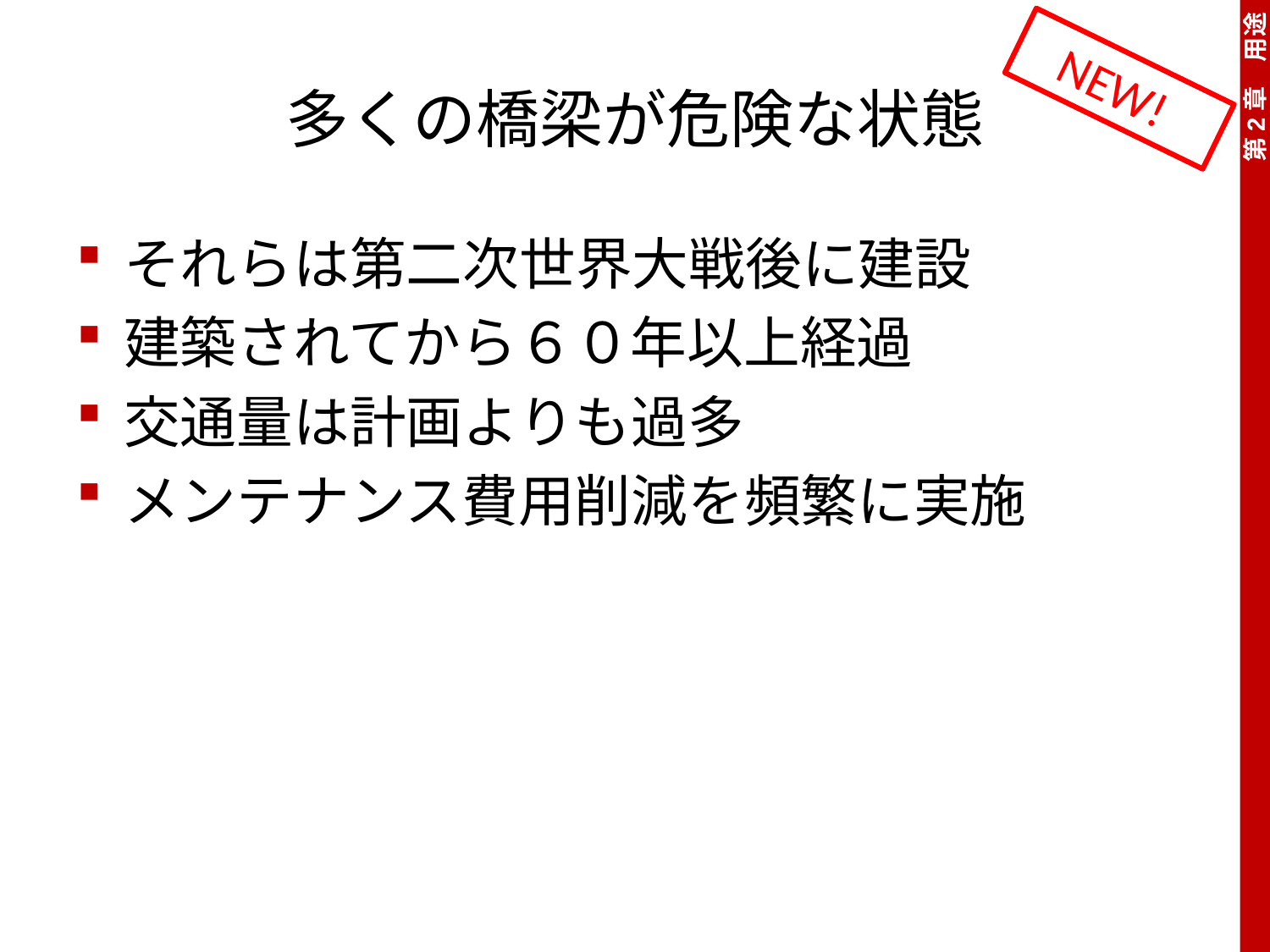

# 多くの橋梁が危険な状態
NEW!
それらは第二次世界大戦後に建設
建築されてから６０年以上経過
交通量は計画よりも過多
メンテナンス費用削減を頻繁に実施